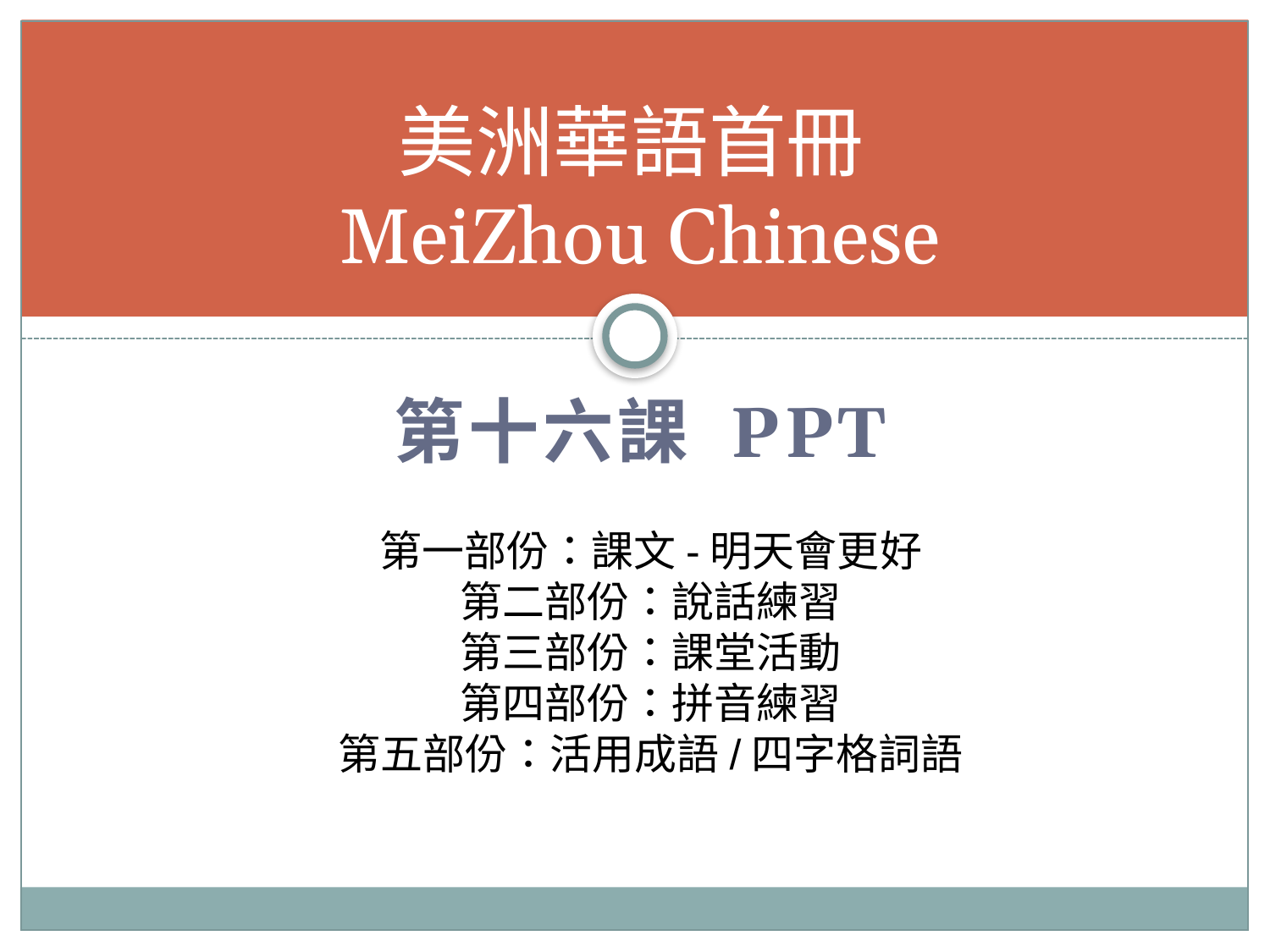

# 美洲華語首冊 MeiZhou Chinese
第十六課 ppt
第一部份：課文-明天會更好
第二部份：說話練習
第三部份：課堂活動
第四部份：拼音練習
第五部份：活用成語/四字格詞語